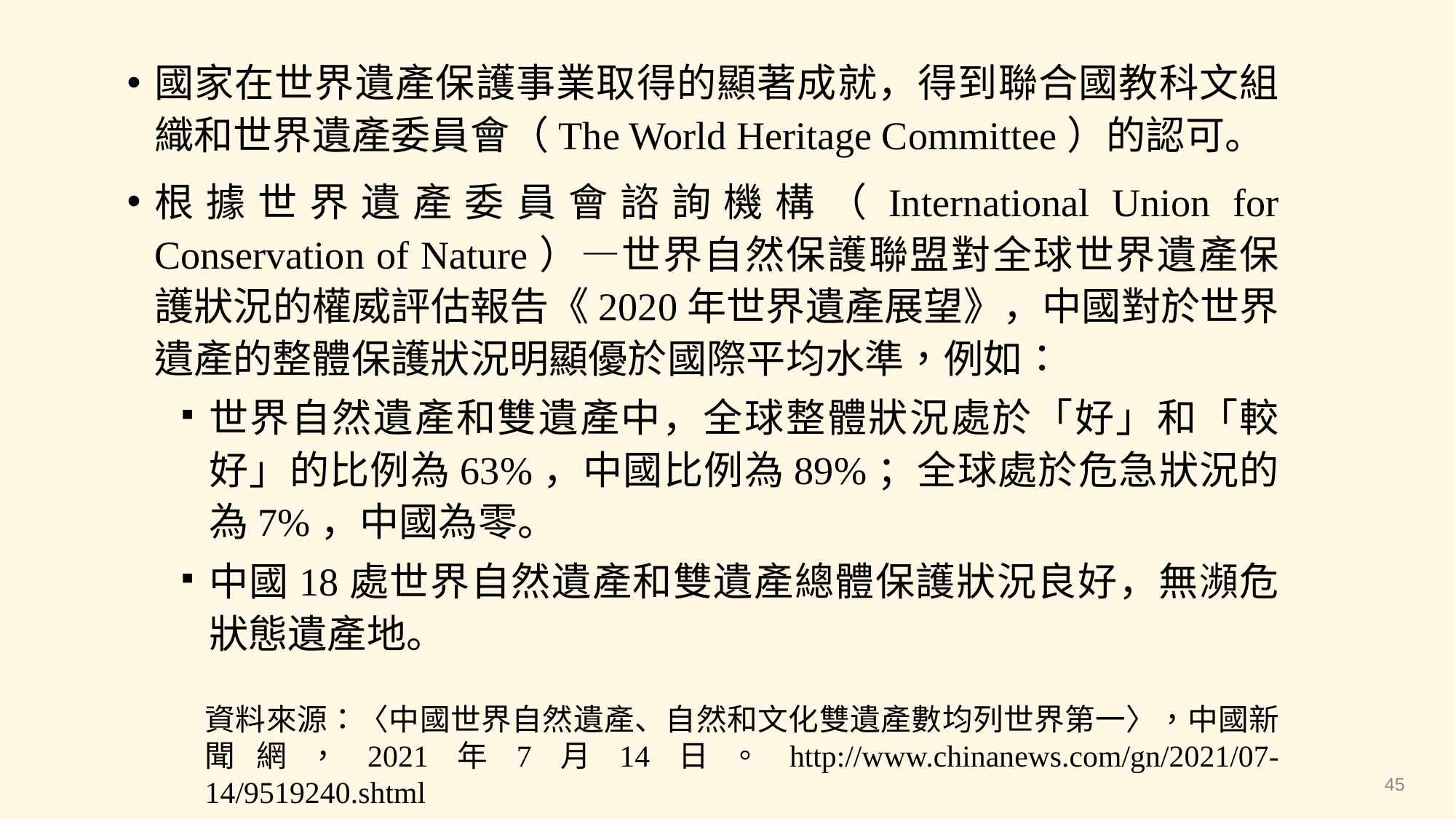

國家在世界遺產保護事業取得的顯著成就，得到聯合國教科文組織和世界遺產委員會（The World Heritage Committee）的認可。
根據世界遺產委員會諮詢機構（International Union for Conservation of Nature）—世界自然保護聯盟對全球世界遺產保護狀況的權威評估報告《2020年世界遺產展望》，中國對於世界遺產的整體保護狀況明顯優於國際平均水準，例如：
世界自然遺產和雙遺產中，全球整體狀況處於「好」和「較好」的比例為63%，中國比例為89%；全球處於危急狀況的為7%，中國為零。
中國18處世界自然遺產和雙遺產總體保護狀況良好，無瀕危狀態遺產地。
資料來源：〈中國世界自然遺產、自然和文化雙遺產數均列世界第一〉，中國新聞網，2021年7月14日。http://www.chinanews.com/gn/2021/07-14/9519240.shtml